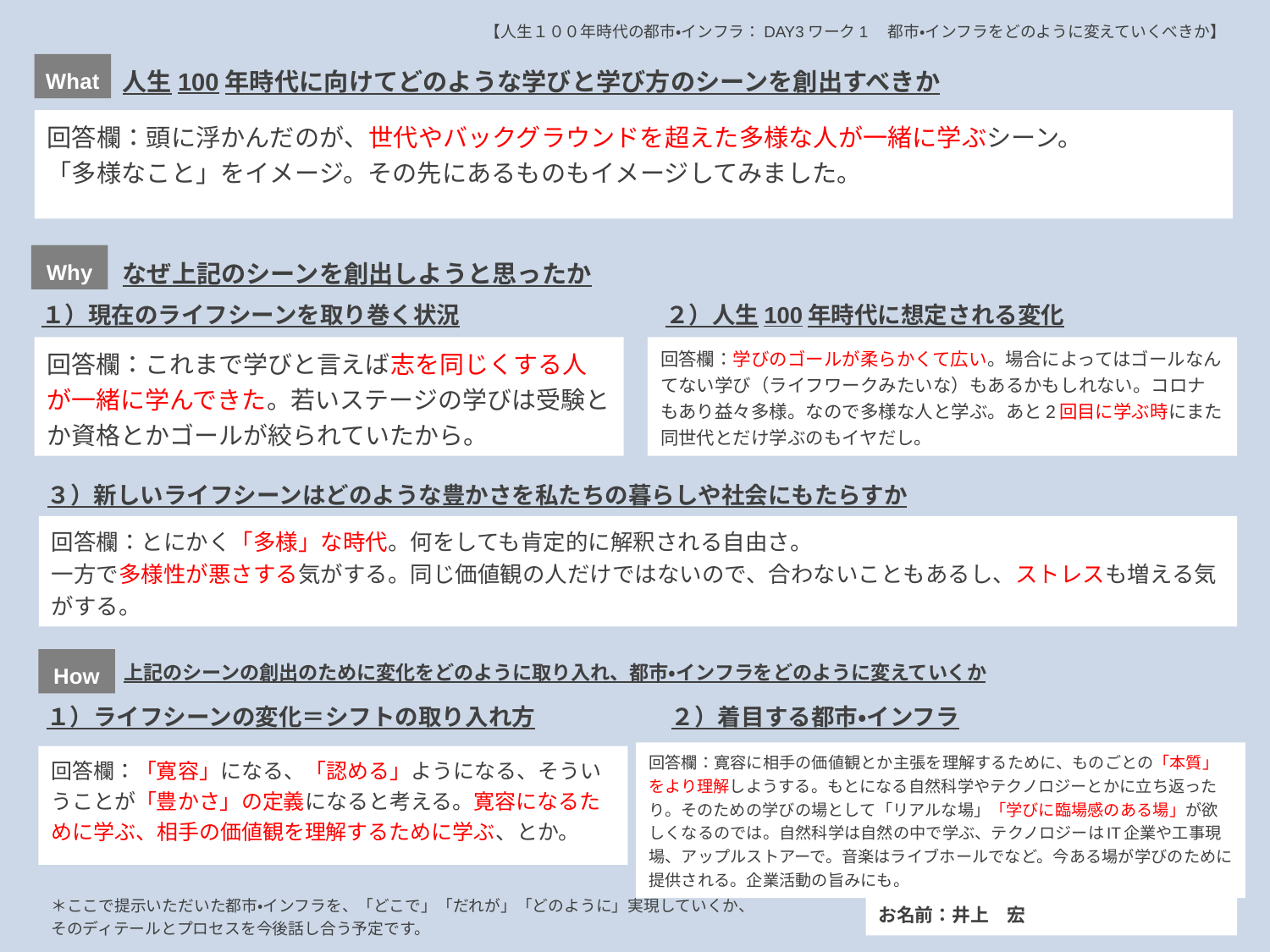

【人生１００年時代の都市・インフラ：DAY3ワーク1　都市・インフラをどのように変えていくべきか】

What
人生100年時代に向けてどのような学びと学び方のシーンを創出すべきか
回答欄：頭に浮かんだのが、世代やバックグラウンドを超えた多様な人が一緒に学ぶシーン。
「多様なこと」をイメージ。その先にあるものもイメージしてみました。

Why
なぜ上記のシーンを創出しようと思ったか
１）現在のライフシーンを取り巻く状況
２）人生100年時代に想定される変化
回答欄：これまで学びと言えば志を同じくする人が一緒に学んできた。若いステージの学びは受験とか資格とかゴールが絞られていたから。
回答欄：学びのゴールが柔らかくて広い。場合によってはゴールなんてない学び（ライフワークみたいな）もあるかもしれない。コロナもあり益々多様。なので多様な人と学ぶ。あと2回目に学ぶ時にまた同世代とだけ学ぶのもイヤだし。
３）新しいライフシーンはどのような豊かさを私たちの暮らしや社会にもたらすか
回答欄：とにかく「多様」な時代。何をしても肯定的に解釈される自由さ。
一方で多様性が悪さする気がする。同じ価値観の人だけではないので、合わないこともあるし、ストレスも増える気がする。
上記のシーンの創出のために変化をどのように取り入れ、都市・インフラをどのように変えていくか

How
１）ライフシーンの変化＝シフトの取り入れ方
２）着目する都市・インフラ
回答欄：寛容に相手の価値観とか主張を理解するために、ものごとの「本質」をより理解しようする。もとになる自然科学やテクノロジーとかに立ち返ったり。そのための学びの場として「リアルな場」「学びに臨場感のある場」が欲しくなるのでは。自然科学は自然の中で学ぶ、テクノロジーはIT企業や工事現場、アップルストアーで。音楽はライブホールでなど。今ある場が学びのために提供される。企業活動の旨みにも。
回答欄：「寛容」になる、「認める」ようになる、そういうことが「豊かさ」の定義になると考える。寛容になるために学ぶ、相手の価値観を理解するために学ぶ、とか。
＊ここで提示いただいた都市・インフラを、「どこで」「だれが」「どのように」実現していくか、そのディテールとプロセスを今後話し合う予定です。
お名前：井上　宏